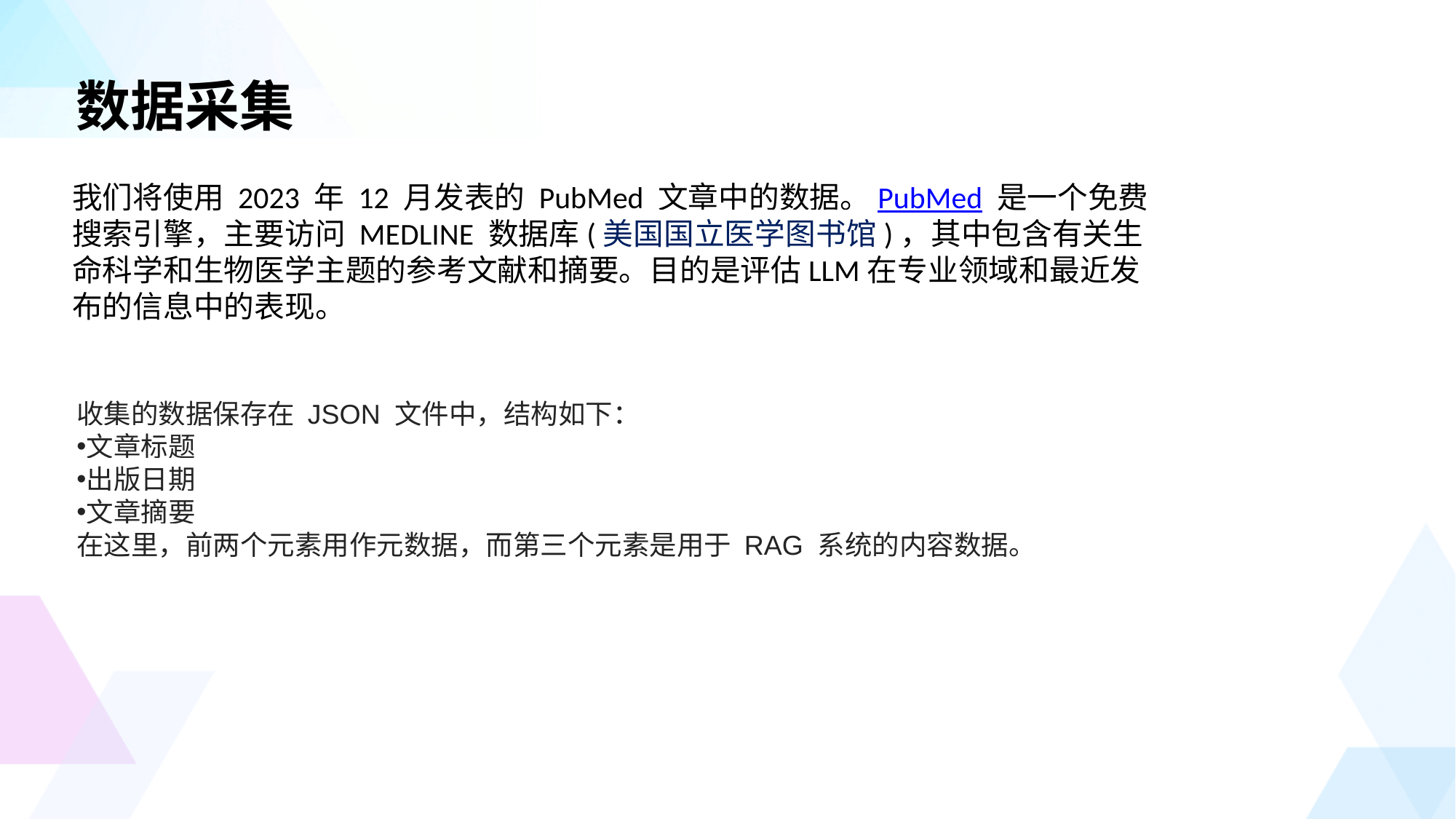

数据采集

我们将使用 2023 年 12 月发表的 PubMed 文章中的数据。PubMed 是一个免费搜索引擎，主要访问 MEDLINE 数据库(美国国立医学图书馆)，其中包含有关生命科学和生物医学主题的参考文献和摘要。目的是评估LLM在专业领域和最近发布的信息中的表现。
收集的数据保存在 JSON 文件中，结构如下：
文章标题
出版日期
文章摘要
在这里，前两个元素用作元数据，而第三个元素是用于 RAG 系统的内容数据。